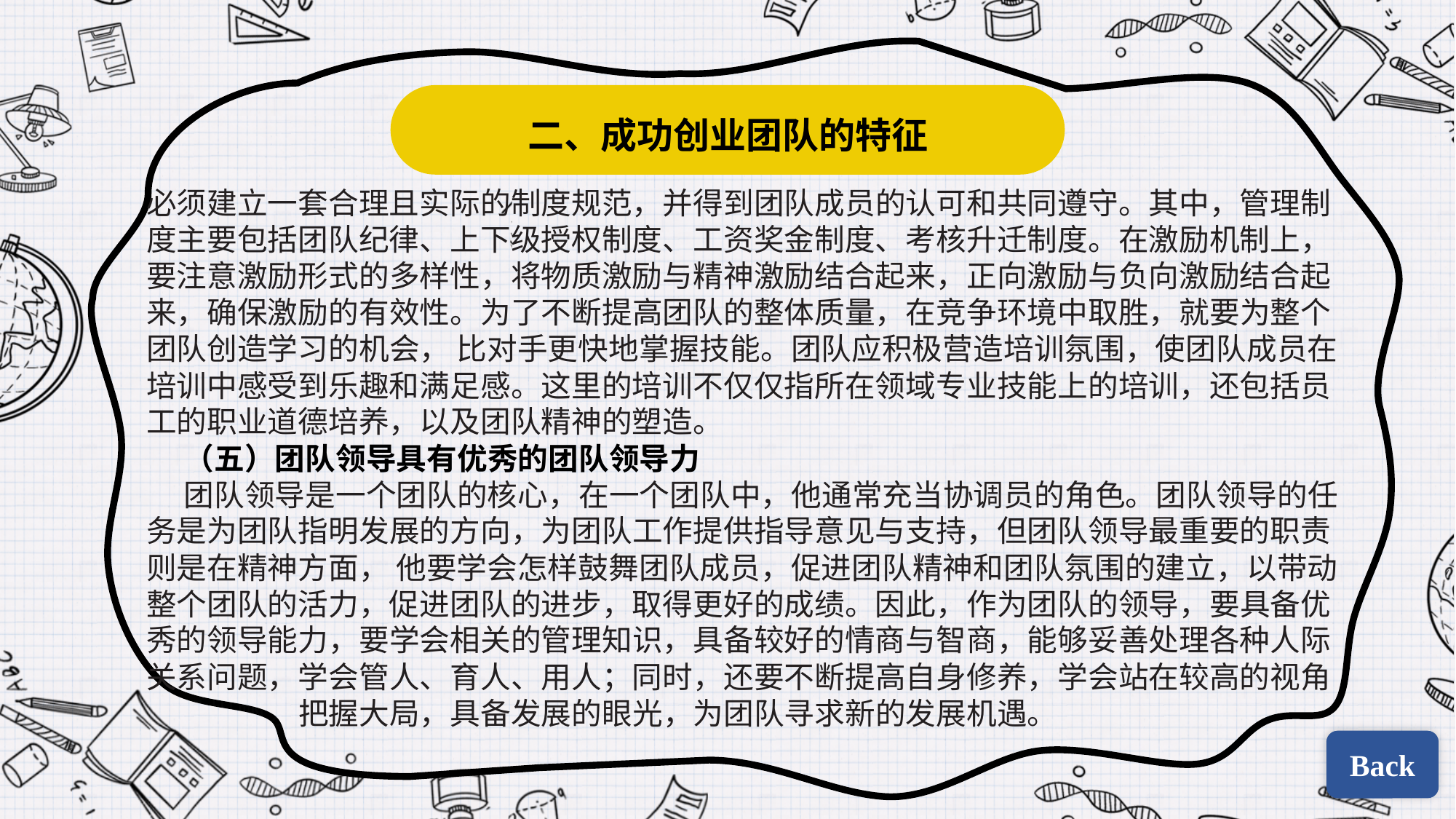

二、成功创业团队的特征
必须建立一套合理且实际的制度规范，并得到团队成员的认可和共同遵守。其中，管理制度主要包括团队纪律、上下级授权制度、工资奖金制度、考核升迁制度。在激励机制上， 要注意激励形式的多样性，将物质激励与精神激励结合起来，正向激励与负向激励结合起来，确保激励的有效性。为了不断提高团队的整体质量，在竞争环境中取胜，就要为整个团队创造学习的机会， 比对手更快地掌握技能。团队应积极营造培训氛围，使团队成员在培训中感受到乐趣和满足感。这里的培训不仅仅指所在领域专业技能上的培训，还包括员工的职业道德培养，以及团队精神的塑造。
（五）团队领导具有优秀的团队领导力
团队领导是一个团队的核心，在一个团队中，他通常充当协调员的角色。团队领导的任务是为团队指明发展的方向，为团队工作提供指导意见与支持，但团队领导最重要的职责则是在精神方面， 他要学会怎样鼓舞团队成员，促进团队精神和团队氛围的建立，以带动整个团队的活力，促进团队的进步，取得更好的成绩。因此，作为团队的领导，要具备优秀的领导能力，要学会相关的管理知识，具备较好的情商与智商，能够妥善处理各种人际关系问题，学会管人、育人、用人；同时，还要不断提高自身修养，学会站在较高的视角帆帆帆帆发把握大局，具备发展的眼光，为团队寻求新的发展机遇。

Back